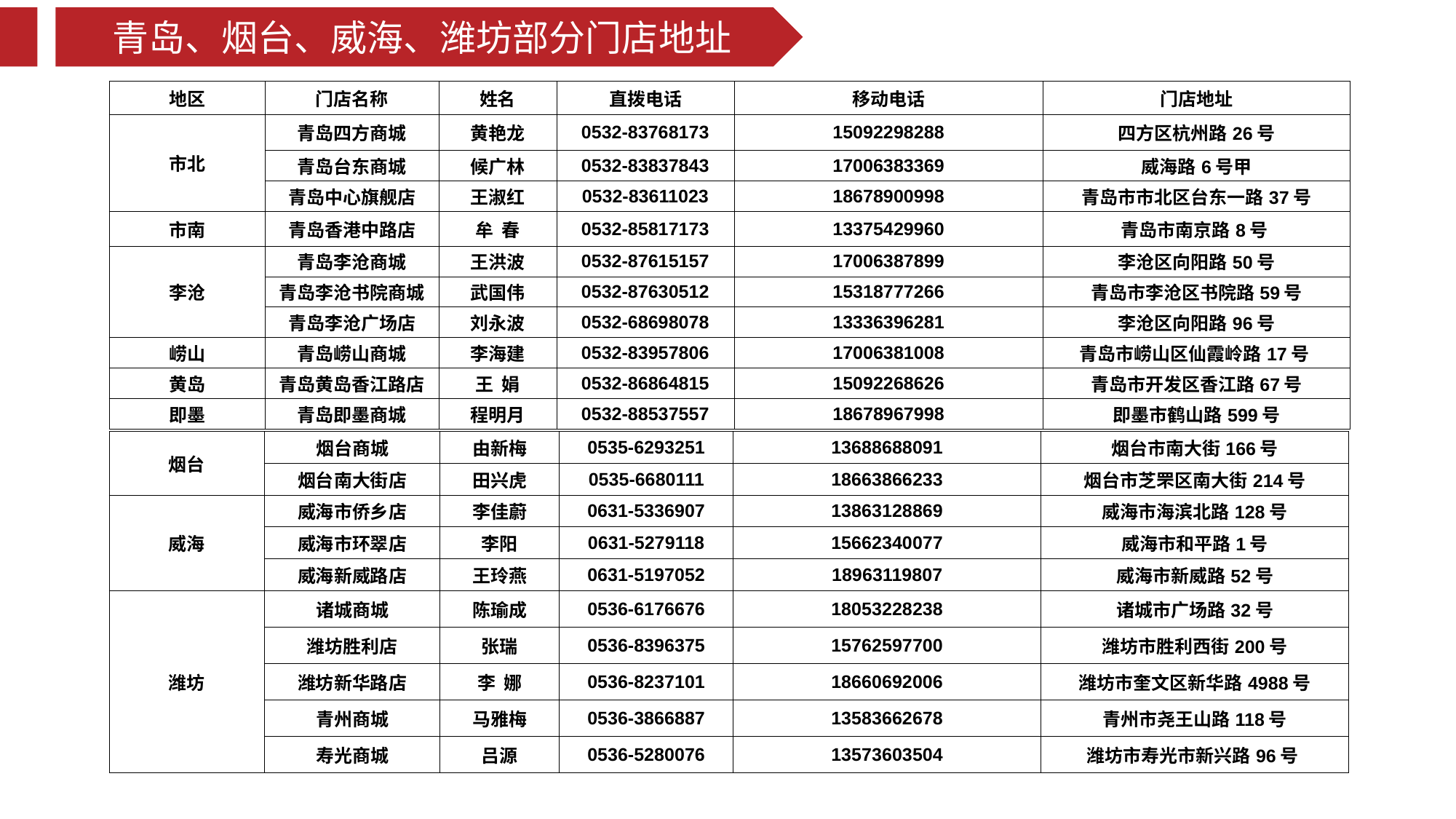

青岛、烟台、威海、潍坊部分门店地址
| 地区 | 门店名称 | 姓名 | 直拨电话 | 移动电话 | 门店地址 |
| --- | --- | --- | --- | --- | --- |
| 市北 | 青岛四方商城 | 黄艳龙 | 0532-83768173 | 15092298288 | 四方区杭州路26号 |
|  | 青岛台东商城 | 候广林 | 0532-83837843 | 17006383369 | 威海路6号甲 |
|  | 青岛中心旗舰店 | 王淑红 | 0532-83611023 | 18678900998 | 青岛市市北区台东一路37号 |
| 市南 | 青岛香港中路店 | 牟 春 | 0532-85817173 | 13375429960 | 青岛市南京路8号 |
| 李沧 | 青岛李沧商城 | 王洪波 | 0532-87615157 | 17006387899 | 李沧区向阳路50号 |
|  | 青岛李沧书院商城 | 武国伟 | 0532-87630512 | 15318777266 | 青岛市李沧区书院路59号 |
|  | 青岛李沧广场店 | 刘永波 | 0532-68698078 | 13336396281 | 李沧区向阳路96号 |
| 崂山 | 青岛崂山商城 | 李海建 | 0532-83957806 | 17006381008 | 青岛市崂山区仙霞岭路17号 |
| 黄岛 | 青岛黄岛香江路店 | 王 娟 | 0532-86864815 | 15092268626 | 青岛市开发区香江路67号 |
| 即墨 | 青岛即墨商城 | 程明月 | 0532-88537557 | 18678967998 | 即墨市鹤山路599号 |
| 烟台 | 烟台商城 | 由新梅 | 0535-6293251 | 13688688091 | 烟台市南大街166号 |
| --- | --- | --- | --- | --- | --- |
|  | 烟台南大街店 | 田兴虎 | 0535-6680111 | 18663866233 | 烟台市芝罘区南大街214号 |
| 威海 | 威海市侨乡店 | 李佳蔚 | 0631-5336907 | 13863128869 | 威海市海滨北路128号 |
|  | 威海市环翠店 | 李阳 | 0631-5279118 | 15662340077 | 威海市和平路1号 |
|  | 威海新威路店 | 王玲燕 | 0631-5197052 | 18963119807 | 威海市新威路52号 |
| 潍坊 | 诸城商城 | 陈瑜成 | 0536-6176676 | 18053228238 | 诸城市广场路32号 |
|  | 潍坊胜利店 | 张瑞 | 0536-8396375 | 15762597700 | 潍坊市胜利西街200号 |
|  | 潍坊新华路店 | 李 娜 | 0536-8237101 | 18660692006 | 潍坊市奎文区新华路4988号 |
|  | 青州商城 | 马雅梅 | 0536-3866887 | 13583662678 | 青州市尧王山路118号 |
|  | 寿光商城 | 吕源 | 0536-5280076 | 13573603504 | 潍坊市寿光市新兴路96号 |